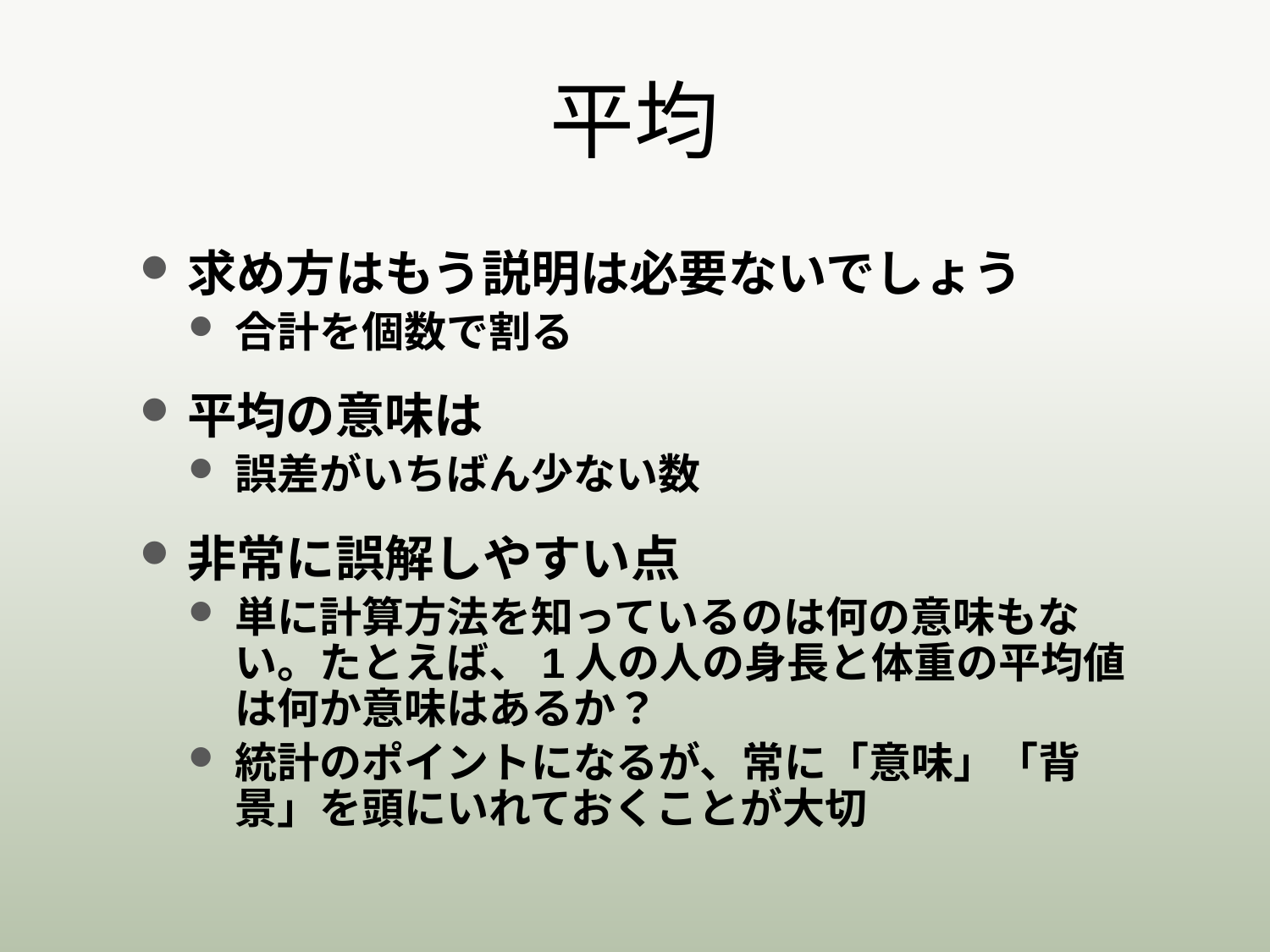

# 平均
求め方はもう説明は必要ないでしょう
合計を個数で割る
平均の意味は
誤差がいちばん少ない数
非常に誤解しやすい点
単に計算方法を知っているのは何の意味もない。たとえば、1人の人の身長と体重の平均値は何か意味はあるか？
統計のポイントになるが、常に「意味」「背景」を頭にいれておくことが大切